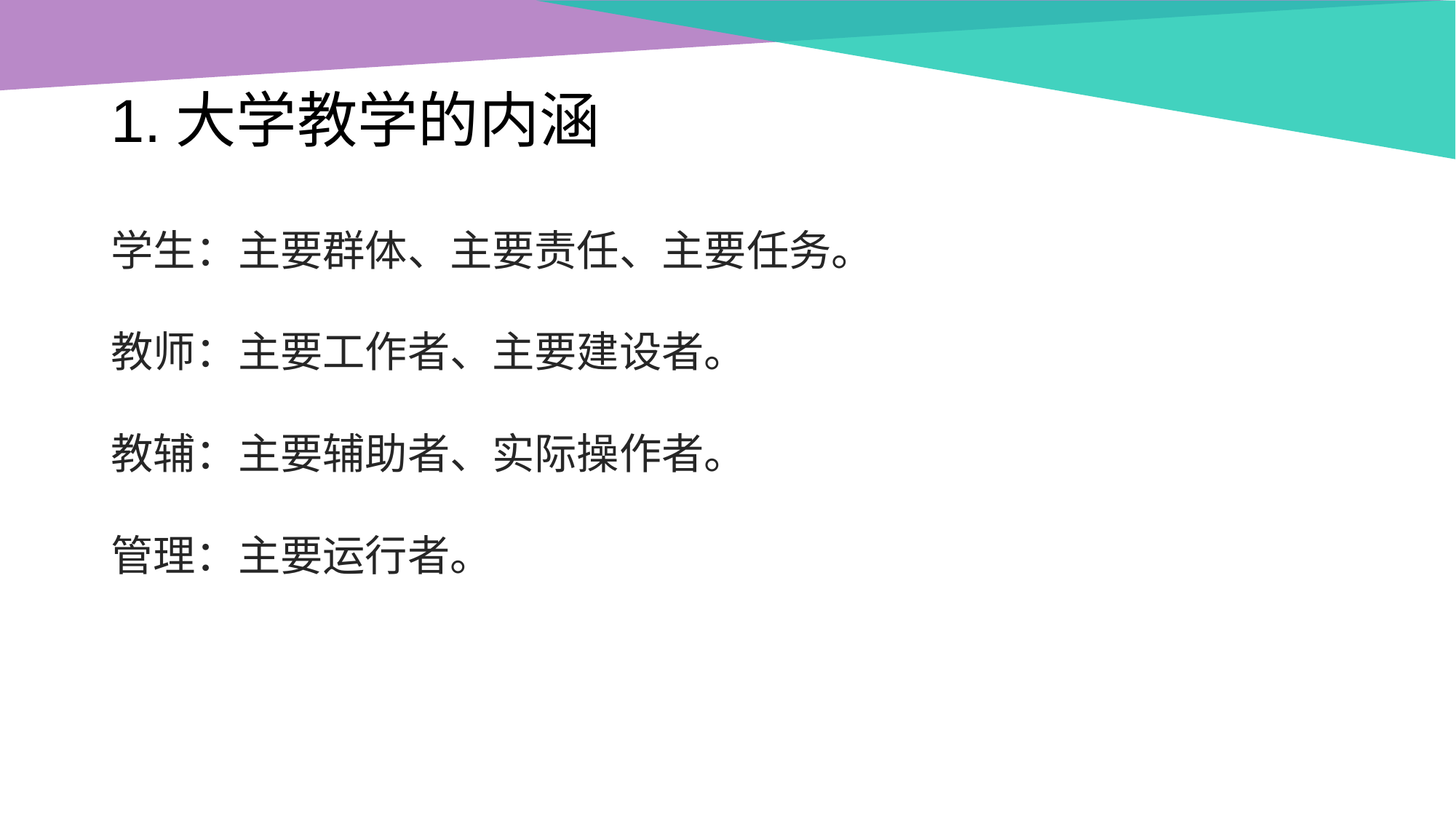

1.大学教学的内涵
学生：主要群体、主要责任、主要任务。

教师：主要工作者、主要建设者。

教辅：主要辅助者、实际操作者。

管理：主要运行者。